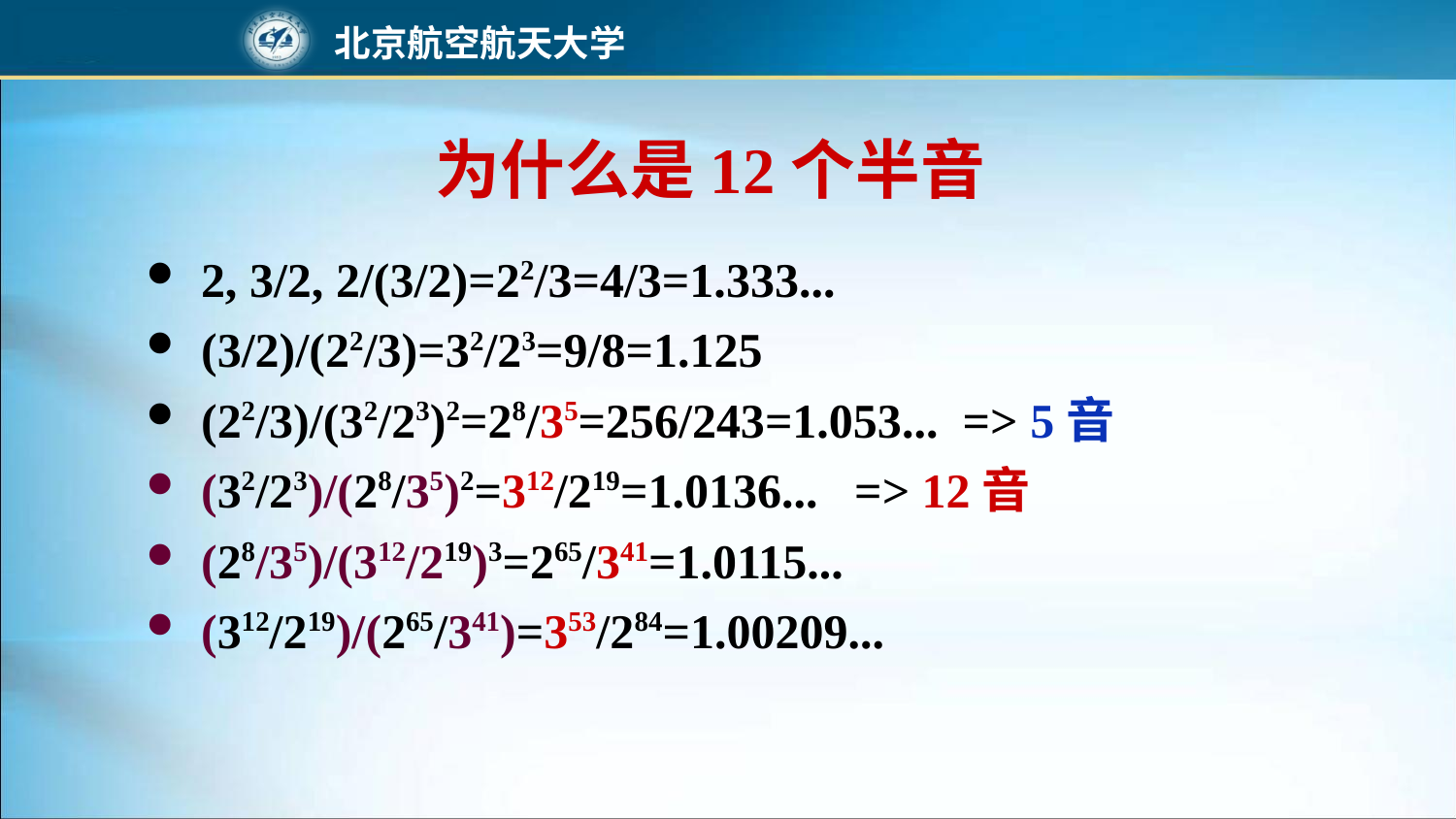

# 为什么是12个半音
2, 3/2, 2/(3/2)=22/3=4/3=1.333...
(3/2)/(22/3)=32/23=9/8=1.125
(22/3)/(32/23)2=28/35=256/243=1.053...  => 5音
(32/23)/(28/35)2=312/219=1.0136...   => 12音
(28/35)/(312/219)3=265/341=1.0115...
(312/219)/(265/341)=353/284=1.00209...